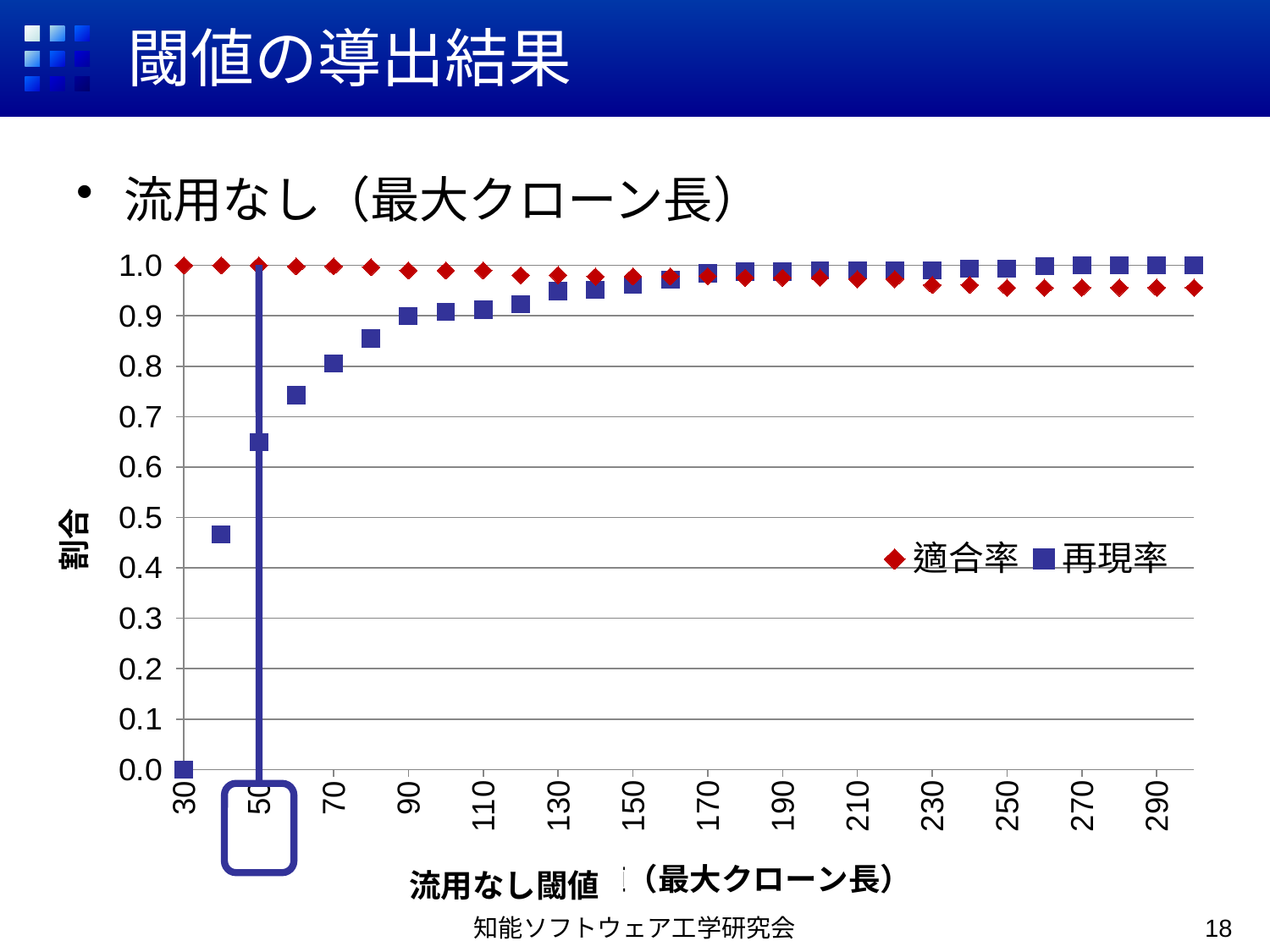

# 閾値の導出結果
流用なし（最大クローン長）

### Chart

| Category |  |  |
|---|---|---|
流用なし閾値
知能ソフトウェア工学研究会
18